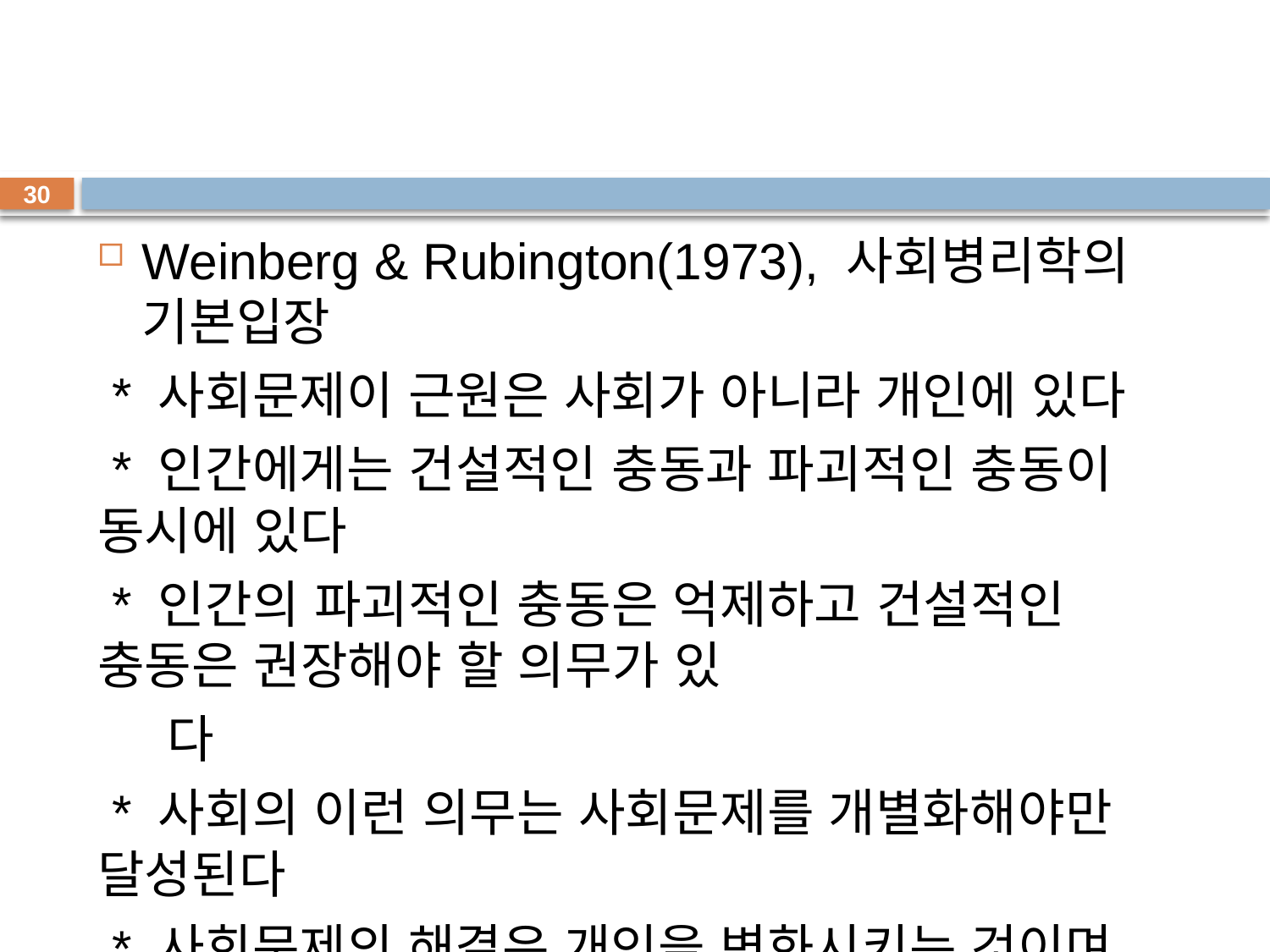

#
30
Weinberg & Rubington(1973), 사회병리학의 기본입장
 * 사회문제이 근원은 사회가 아니라 개인에 있다
 * 인간에게는 건설적인 충동과 파괴적인 충동이 동시에 있다
 * 인간의 파괴적인 충동은 억제하고 건설적인 충동은 권장해야 할 의무가 있
    다
 * 사회의 이런 의무는 사회문제를 개별화해야만 달성된다
 * 사회문제의 해결은 개인을 변화시키는 것이며, 장기적으로 개인의 변화는
   사회의 변화를 가져온다